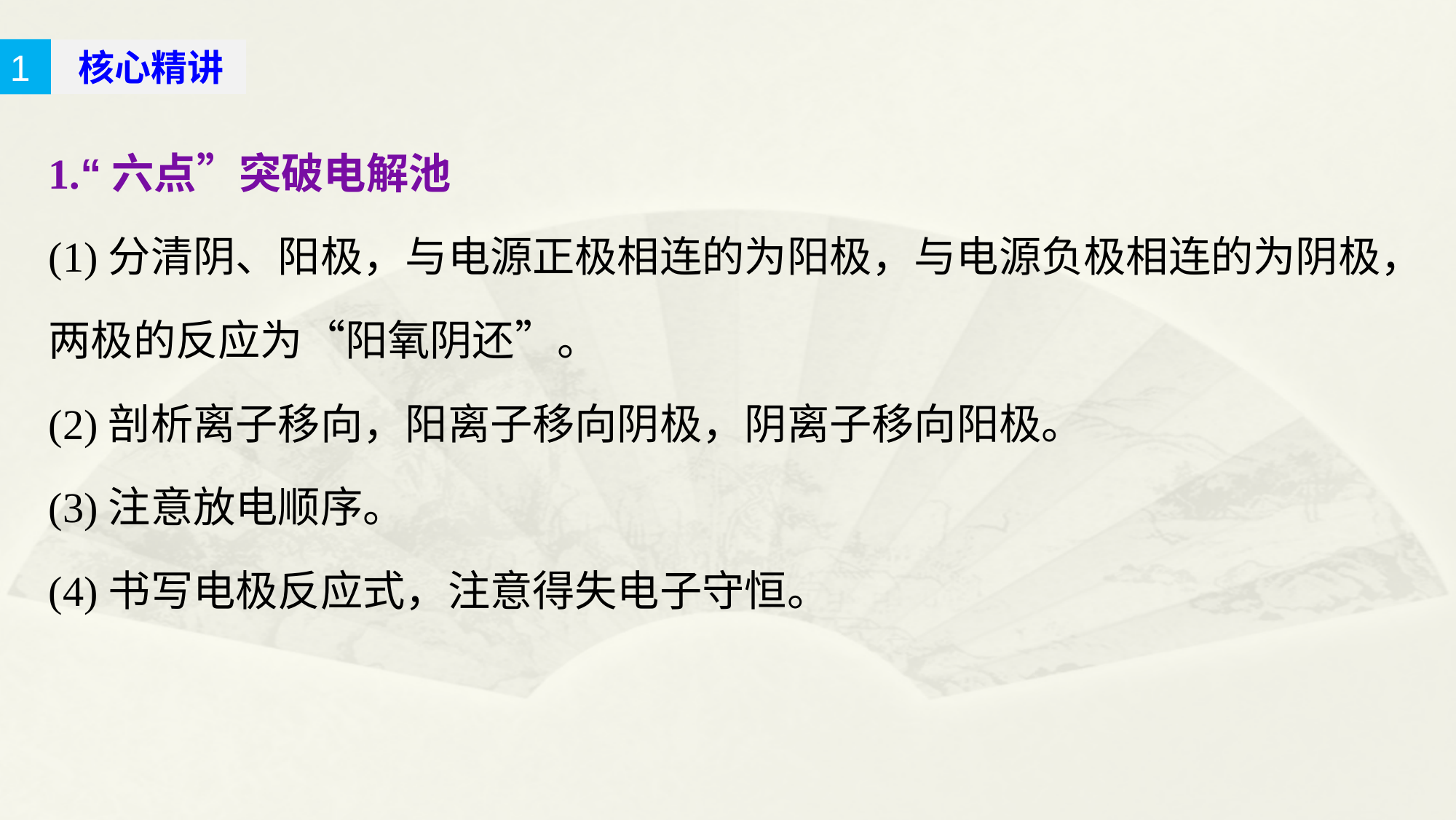

1
 核心精讲
1.“六点”突破电解池
(1)分清阴、阳极，与电源正极相连的为阳极，与电源负极相连的为阴极，两极的反应为“阳氧阴还”。
(2)剖析离子移向，阳离子移向阴极，阴离子移向阳极。
(3)注意放电顺序。
(4)书写电极反应式，注意得失电子守恒。